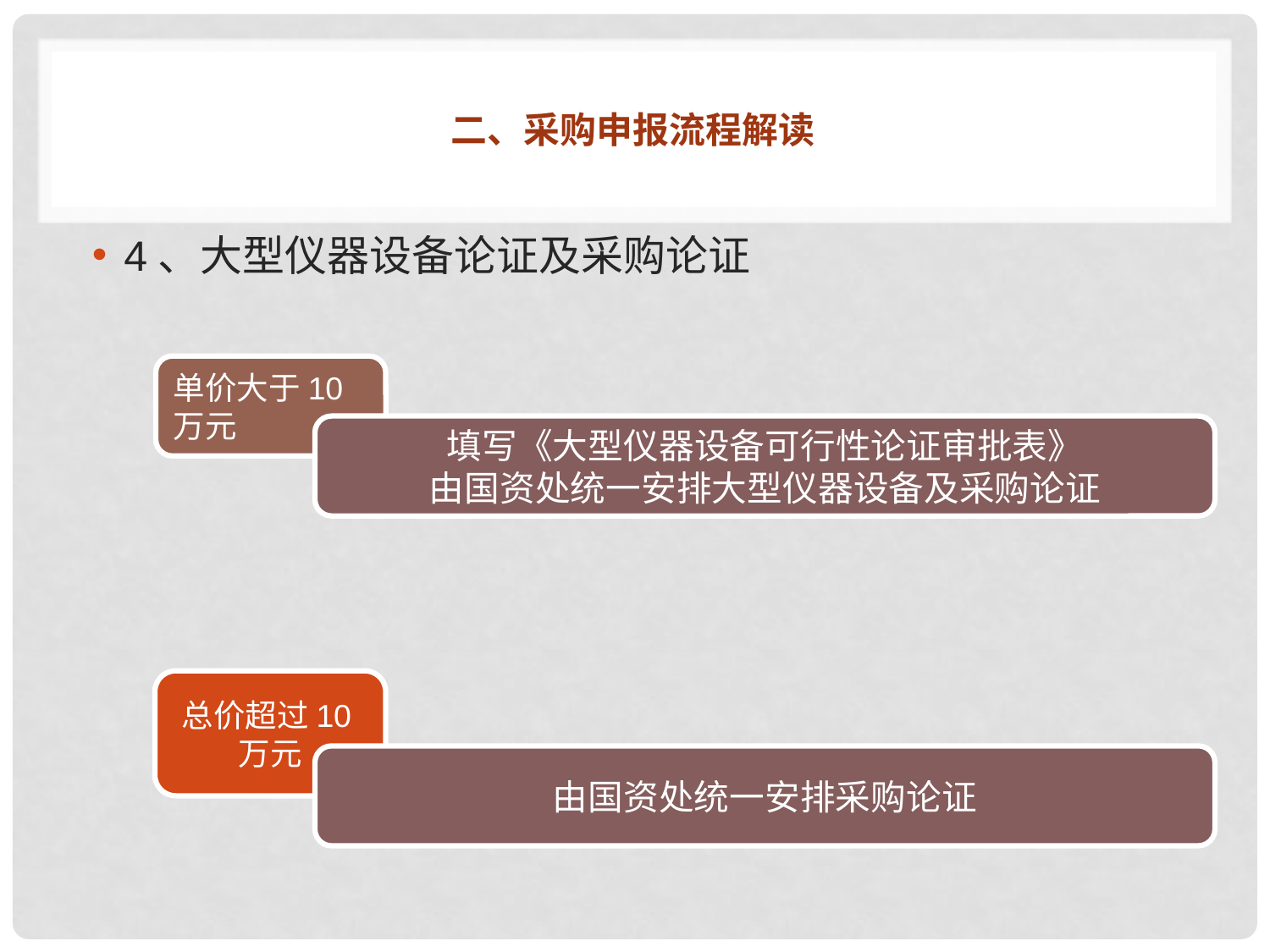

# 二、采购申报流程解读
4、大型仪器设备论证及采购论证
单价大于10万元
填写《大型仪器设备可行性论证审批表》
由国资处统一安排大型仪器设备及采购论证
总价超过10万元
由国资处统一安排采购论证